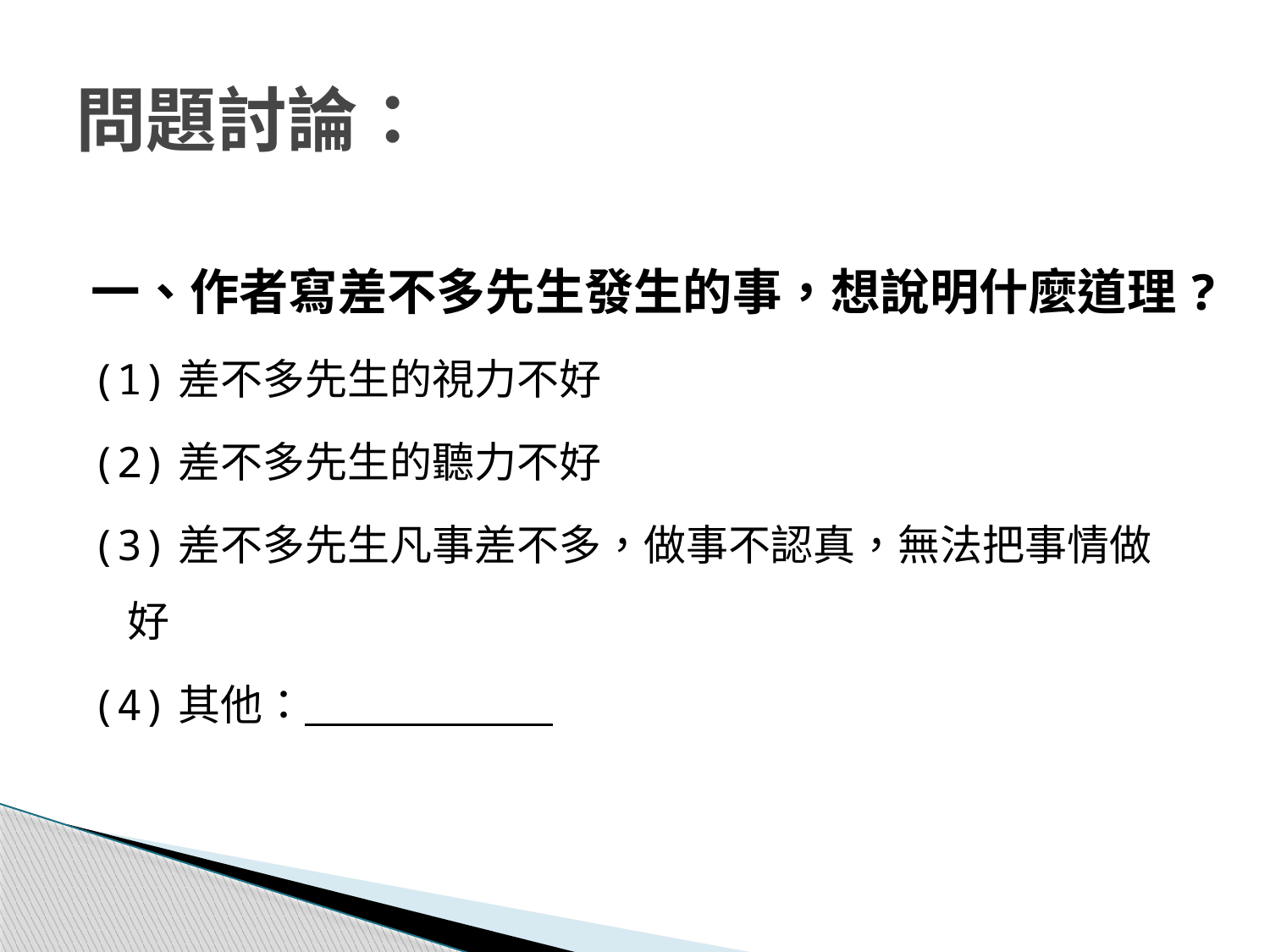

# 問題討論：
一、作者寫差不多先生發生的事，想說明什麼道理?
(1)差不多先生的視力不好
(2)差不多先生的聽力不好
(3)差不多先生凡事差不多，做事不認真，無法把事情做好
(4)其他：